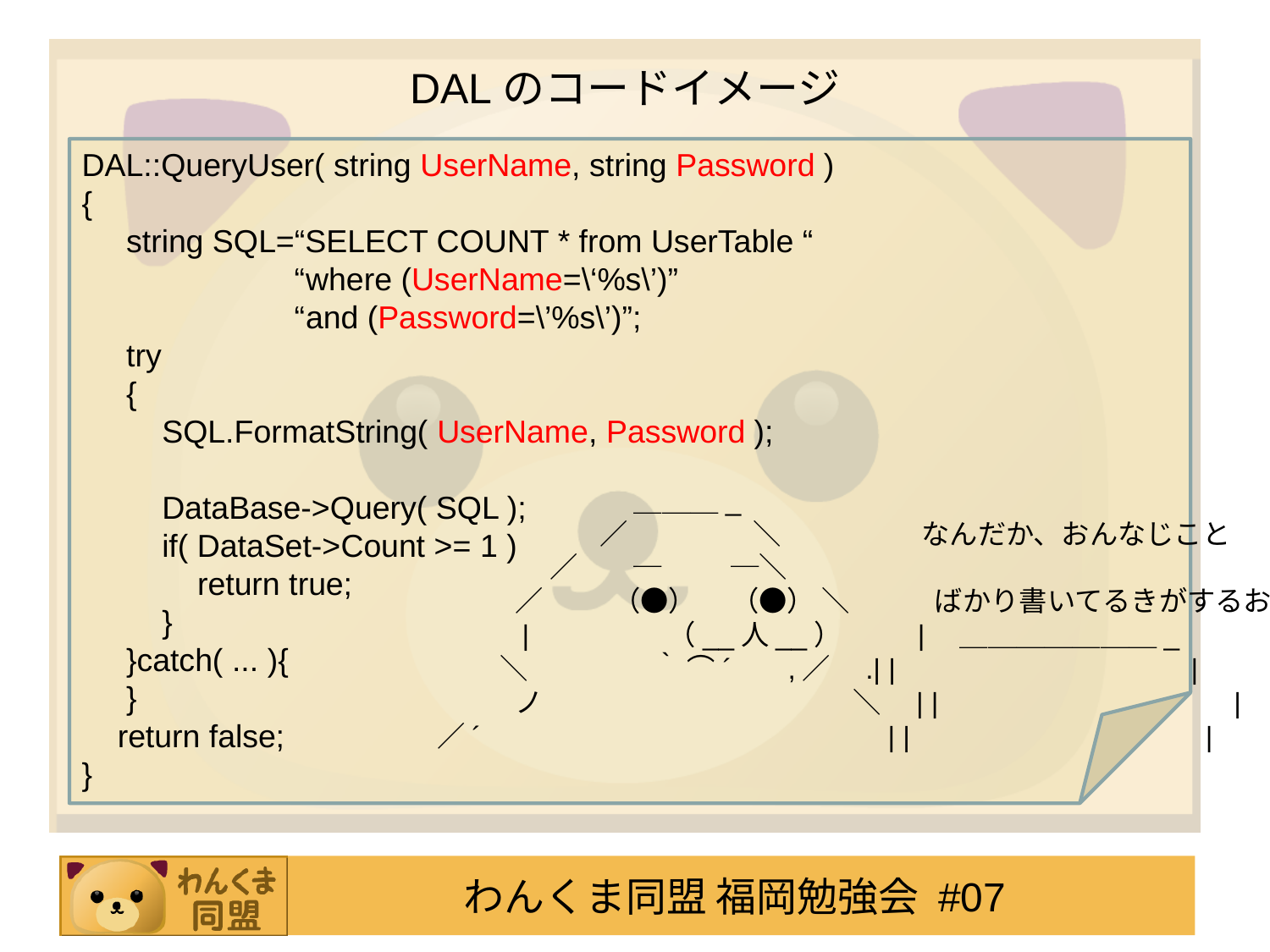

# DALのコードイメージ
DAL::QueryUser( string UserName, string Password )
{
     string SQL=“SELECT COUNT * from UserTable “
                        “where (UserName=\‘%s\’)”
                        “and (Password=\’%s\’)”;
     try
     {
         SQL.FormatString( UserName, Password );

         DataBase->Query( SQL );
         if( DataSet->Count >= 1 )
             return true;
         }
     }catch( ... ){
     }
    return false;
}
　　　　　 　　　＿＿＿_
　　　　　　　／　　 　 　＼　　　　　なんだか、おんなじこと
　　　　 　／　　─　 　 ─＼
　　　　／ 　　 （●） 　（●） ＼　　　ばかり書いてるきがするお
　　　　|　 　　 　 （__人__）　 　 |　＿＿＿＿＿＿＿_
　 　　 ＼　　 　　 ｀ ⌒´ 　 ,／　.| |　　　　　　　　　　|
　　　　ノ　　　　　　　　　　　＼　| |　　　　　　　　　　|
　 ／´ 　 　　　　　　　　　　　 　 | |　　　　　　　　　　|